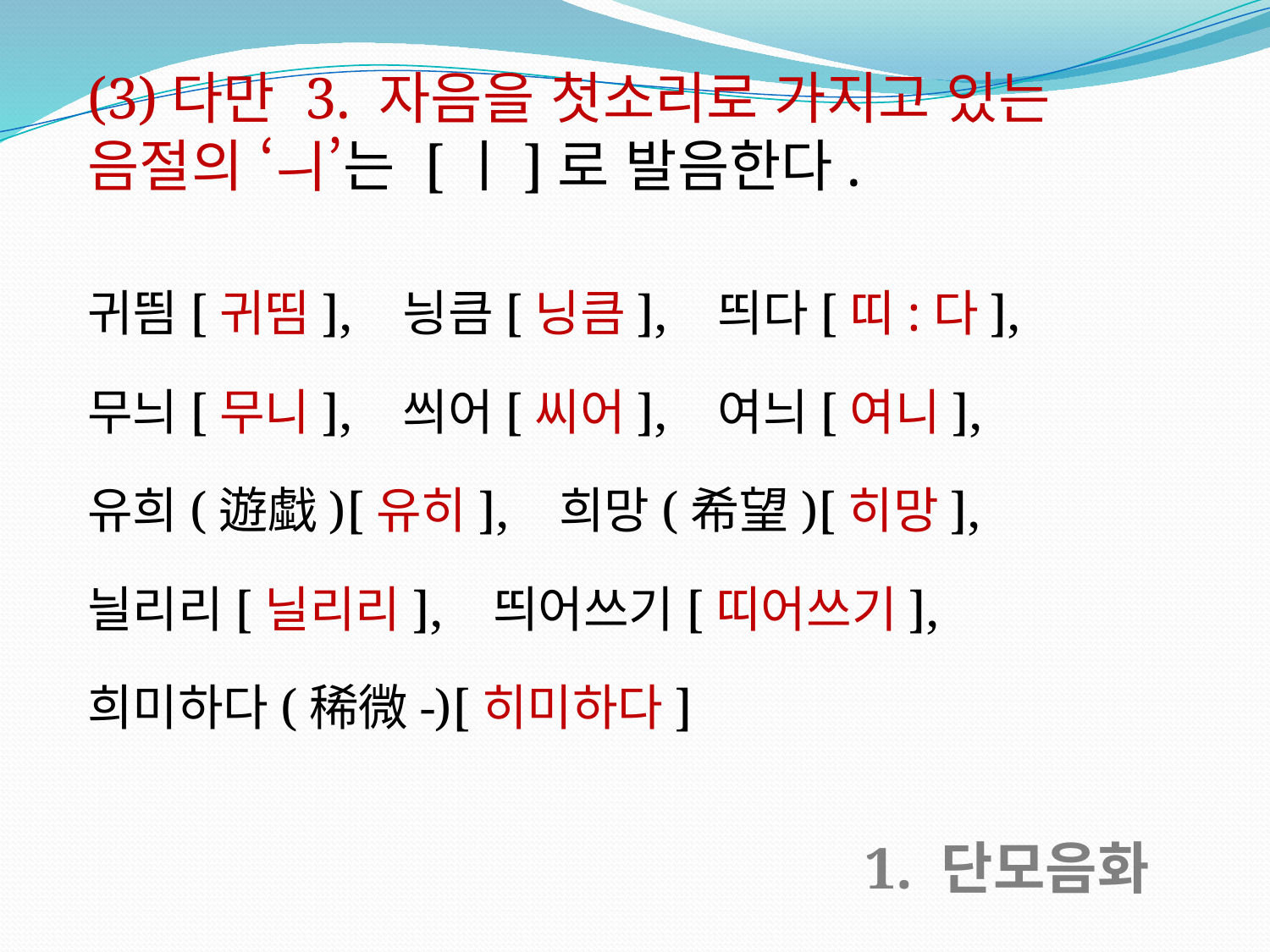

(3)다만 3. 자음을 첫소리로 가지고 있는 음절의 ‘ㅢ’는 [ㅣ]로 발음한다.

귀띔[귀띰],   닁큼[닝큼],   띄다[띠:다],
무늬[무니],   씌어[씨어],   여늬[여니],
유희(遊戱)[유히],   희망(希望)[히망],
늴리리[닐리리],   띄어쓰기[띠어쓰기],
희미하다(稀微-)[히미하다]
1. 단모음화